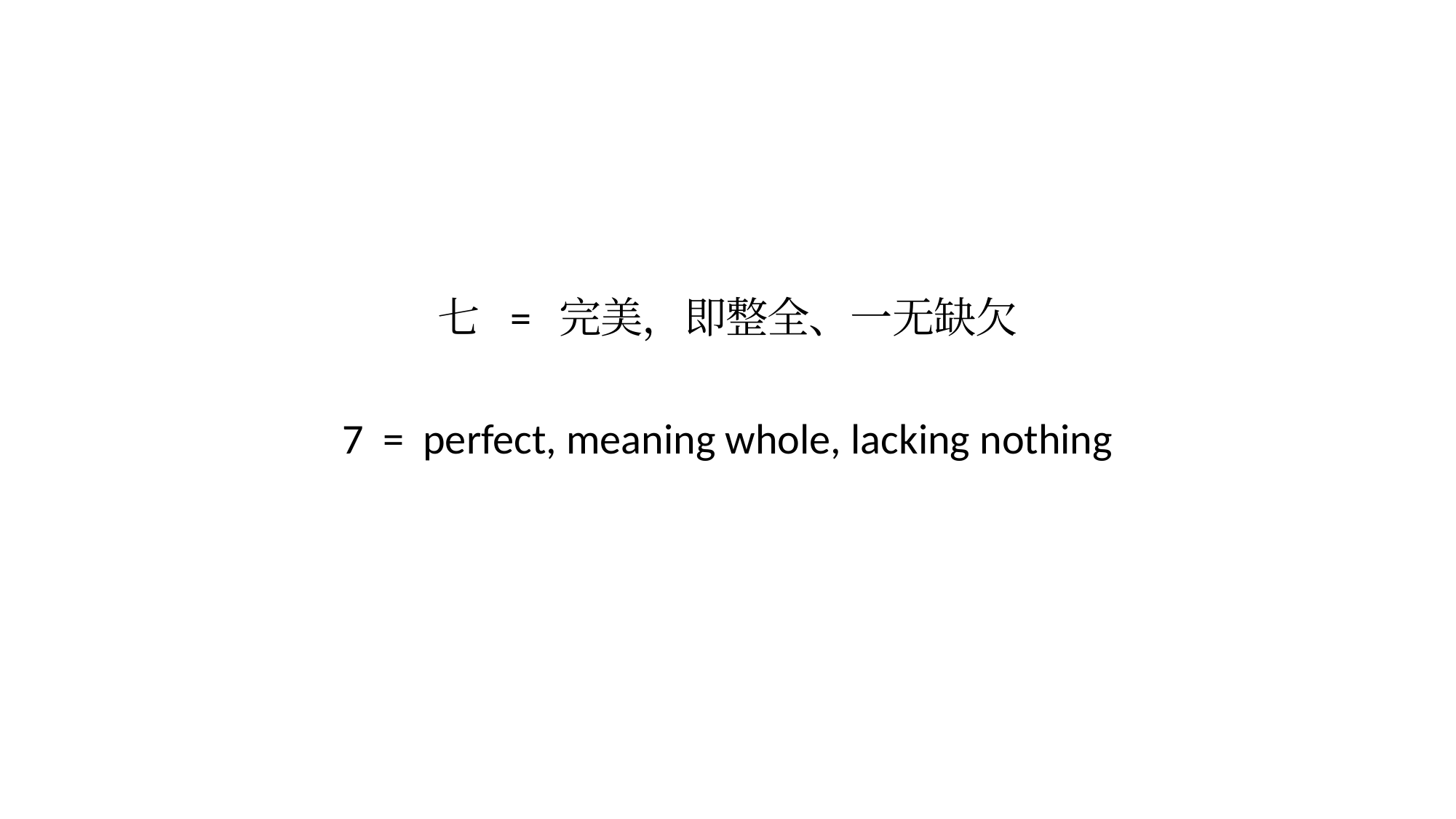

# 七  =  完美，即整全、一无缺欠 7  =  perfect, meaning whole, lacking nothing